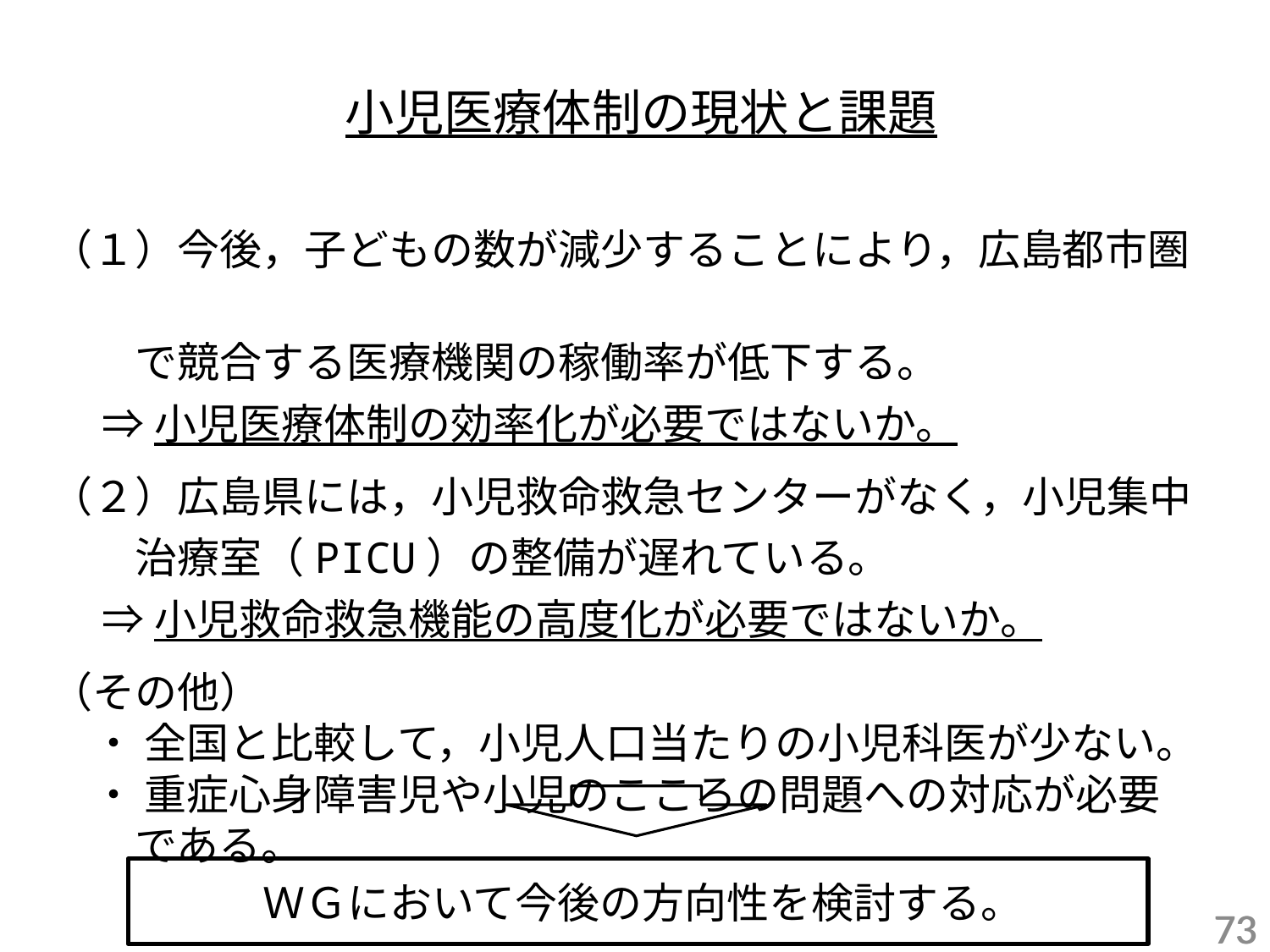

小児医療体制の現状と課題
（１）今後，子どもの数が減少することにより，広島都市圏
　　で競合する医療機関の稼働率が低下する。
　 ⇒ 小児医療体制の効率化が必要ではないか。
（２）広島県には，小児救命救急センターがなく，小児集中
　　治療室（PICU）の整備が遅れている。
　 ⇒ 小児救命救急機能の高度化が必要ではないか。
（その他）
　・ 全国と比較して，小児人口当たりの小児科医が少ない。
　・ 重症心身障害児や小児のこころの問題への対応が必要
　　である。

ＷＧにおいて今後の方向性を検討する。
73
73